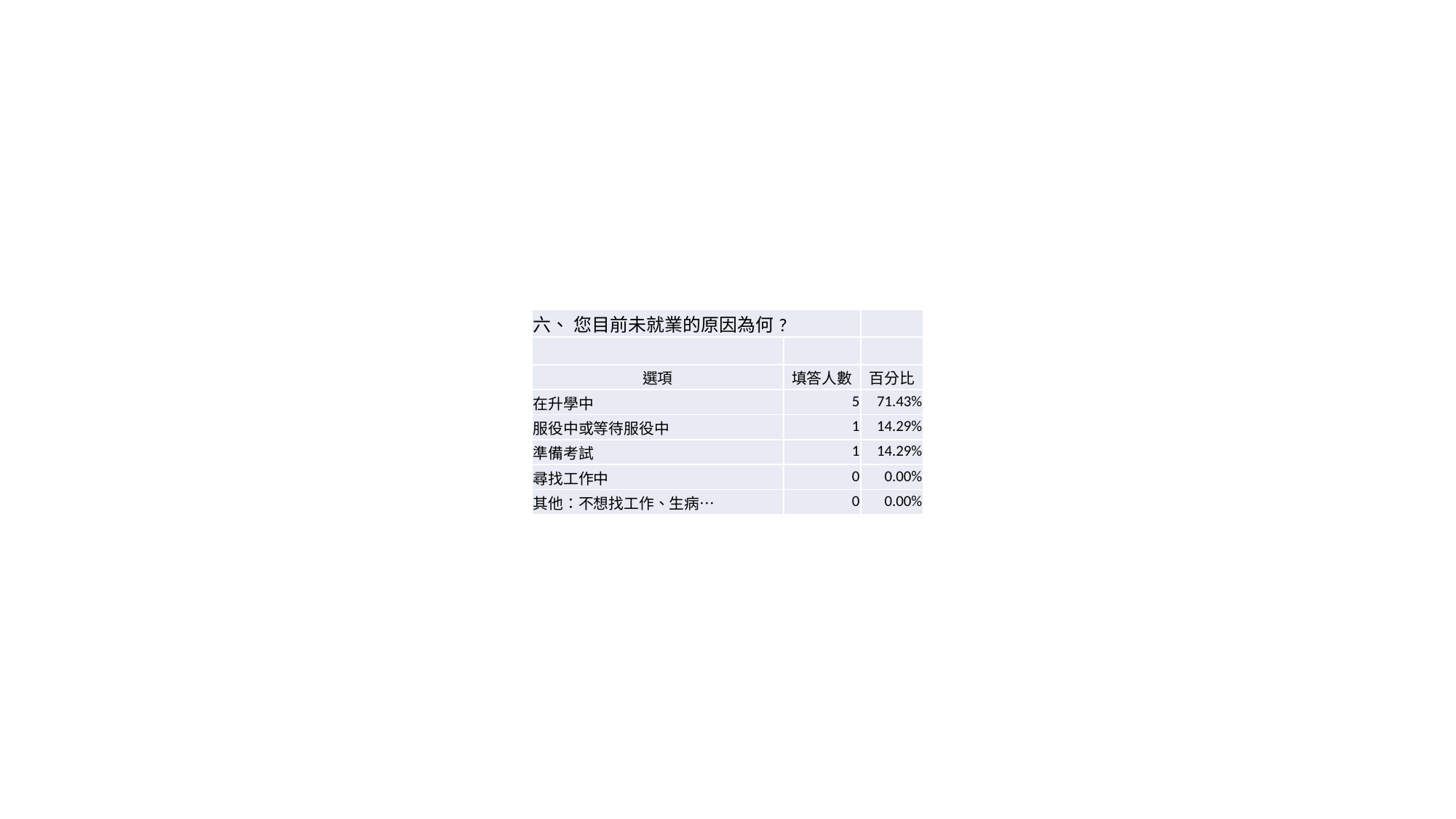

| 六、 您目前未就業的原因為何? |  |  |
| --- | --- | --- |
|  |  |  |
| 選項 | 填答人數 | 百分比 |
| 在升學中 | 5 | 71.43% |
| 服役中或等待服役中 | 1 | 14.29% |
| 準備考試 | 1 | 14.29% |
| 尋找工作中 | 0 | 0.00% |
| 其他：不想找工作、生病… | 0 | 0.00% |